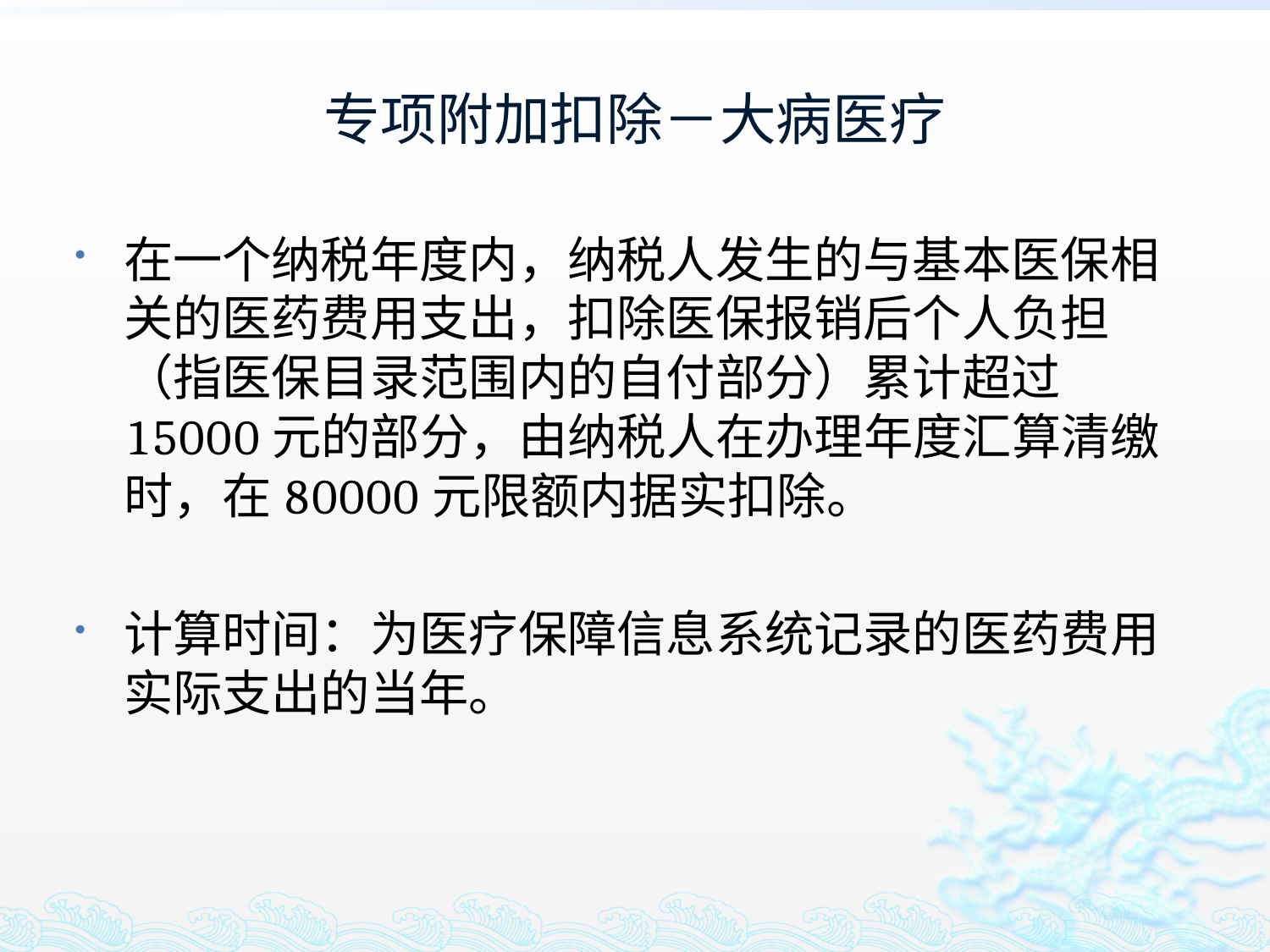

# 专项附加扣除－大病医疗
在一个纳税年度内，纳税人发生的与基本医保相关的医药费用支出，扣除医保报销后个人负担（指医保目录范围内的自付部分）累计超过15000元的部分，由纳税人在办理年度汇算清缴时，在80000元限额内据实扣除。

计算时间：为医疗保障信息系统记录的医药费用实际支出的当年。